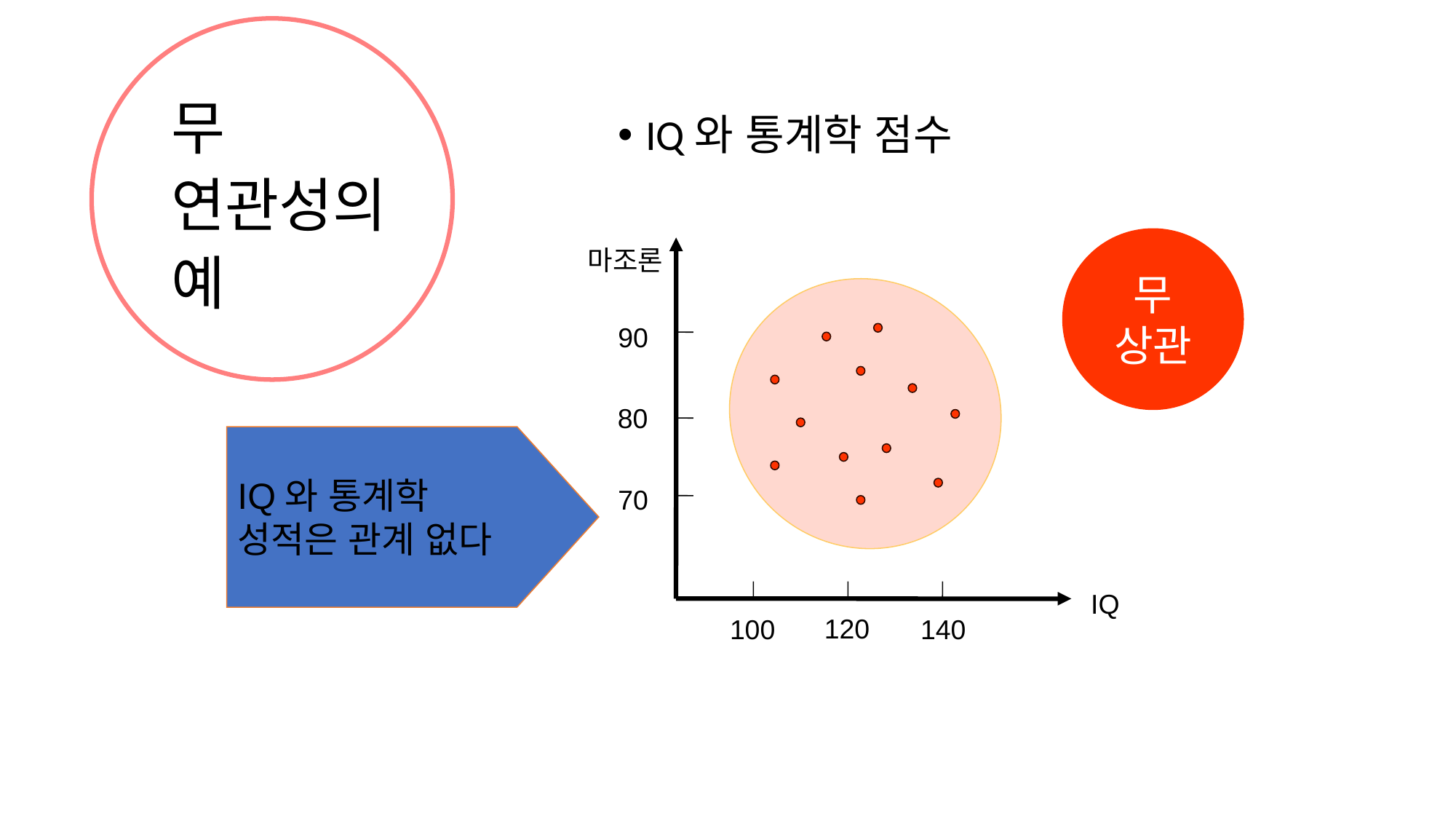

# 무 연관성의 예
IQ와 통계학 점수
무
상관
마조론

90

80

70

IQ

120
100
140

IQ와 통계학
성적은 관계 없다